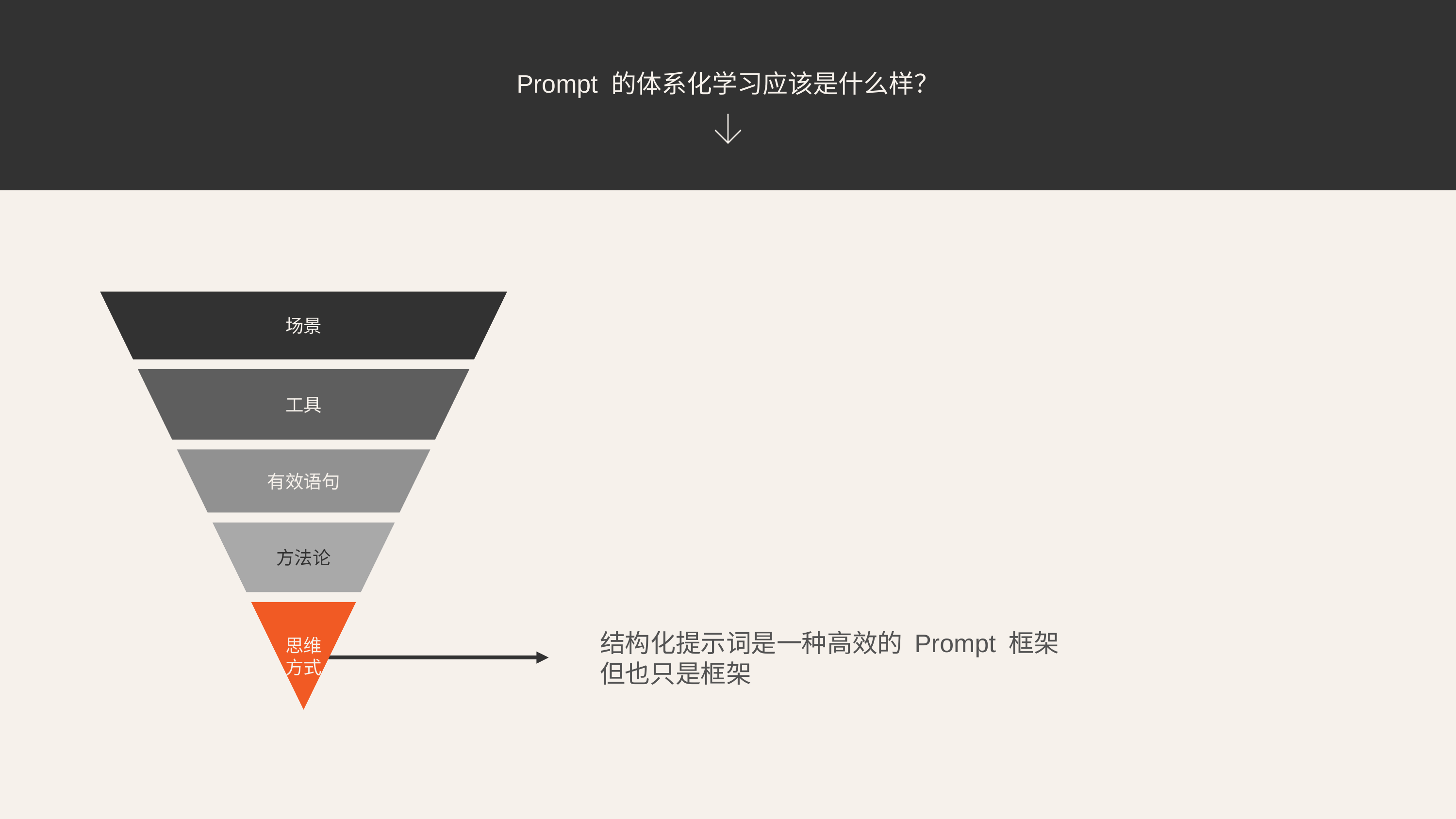

Prompt 的体系化学习应该是什么样？
培训项目模式：

外部付费
内部立项激励
Prompt
和AI对话的语言逻辑
了解大模型
了解自己

ChatGPT 怎么干活
我想要什么
ChatGPT 的强与弱
怎么说清楚
人类在/可以用它做什么
它理解了吗
如何优化表达
场景
课程形式：

工具
7+7=14天
7天知识学习（视频课观看加1次直播互动）
7天业务实战（每人设定3个工作场景，最终选定一个作为第二周的实战目标）
有效语句
方法论
完课成果：

思维
方式
掌握提示词知识和方法
至少用AI实现工作场景中的一个重度任务的自动化
获得结课证书
获得微软+讯飞的智能体证书（认证）
结构化提示词是一种高效的 Prompt 框架
但也只是框架